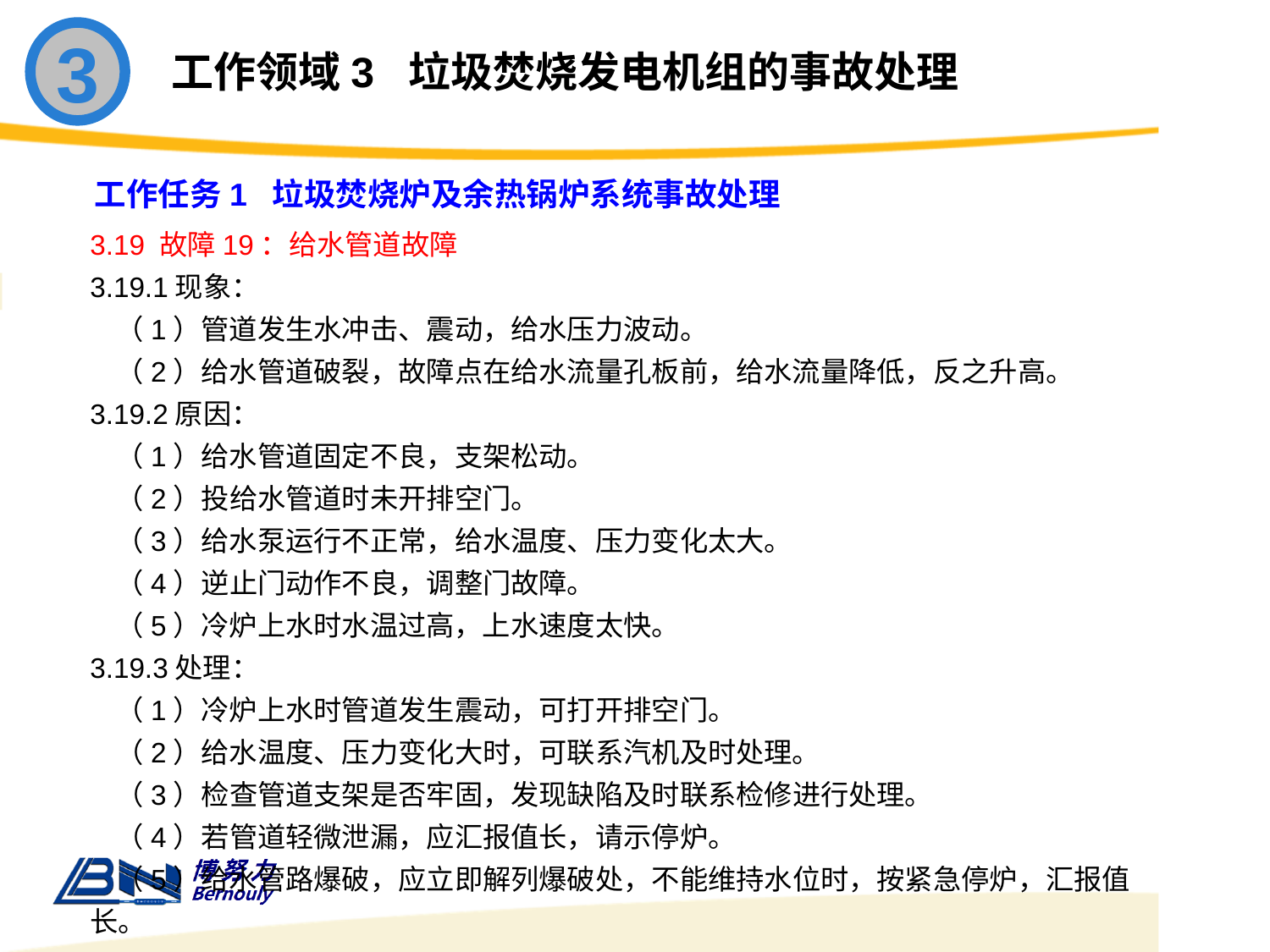

3
工作领域3  垃圾焚烧发电机组的事故处理
工作任务1  垃圾焚烧炉及余热锅炉系统事故处理
3.19 故障19：给水管道故障
3.19.1现象：
   （1）管道发生水冲击、震动，给水压力波动。
   （2）给水管道破裂，故障点在给水流量孔板前，给水流量降低，反之升高。
3.19.2原因：
   （1）给水管道固定不良，支架松动。
   （2）投给水管道时未开排空门。
   （3）给水泵运行不正常，给水温度、压力变化太大。
   （4）逆止门动作不良，调整门故障。
   （5）冷炉上水时水温过高，上水速度太快。
3.19.3处理：
   （1）冷炉上水时管道发生震动，可打开排空门。
   （2）给水温度、压力变化大时，可联系汽机及时处理。
   （3）检查管道支架是否牢固，发现缺陷及时联系检修进行处理。
   （4）若管道轻微泄漏，应汇报值长，请示停炉。
   （5）给水管路爆破，应立即解列爆破处，不能维持水位时，按紧急停炉，汇报值长。